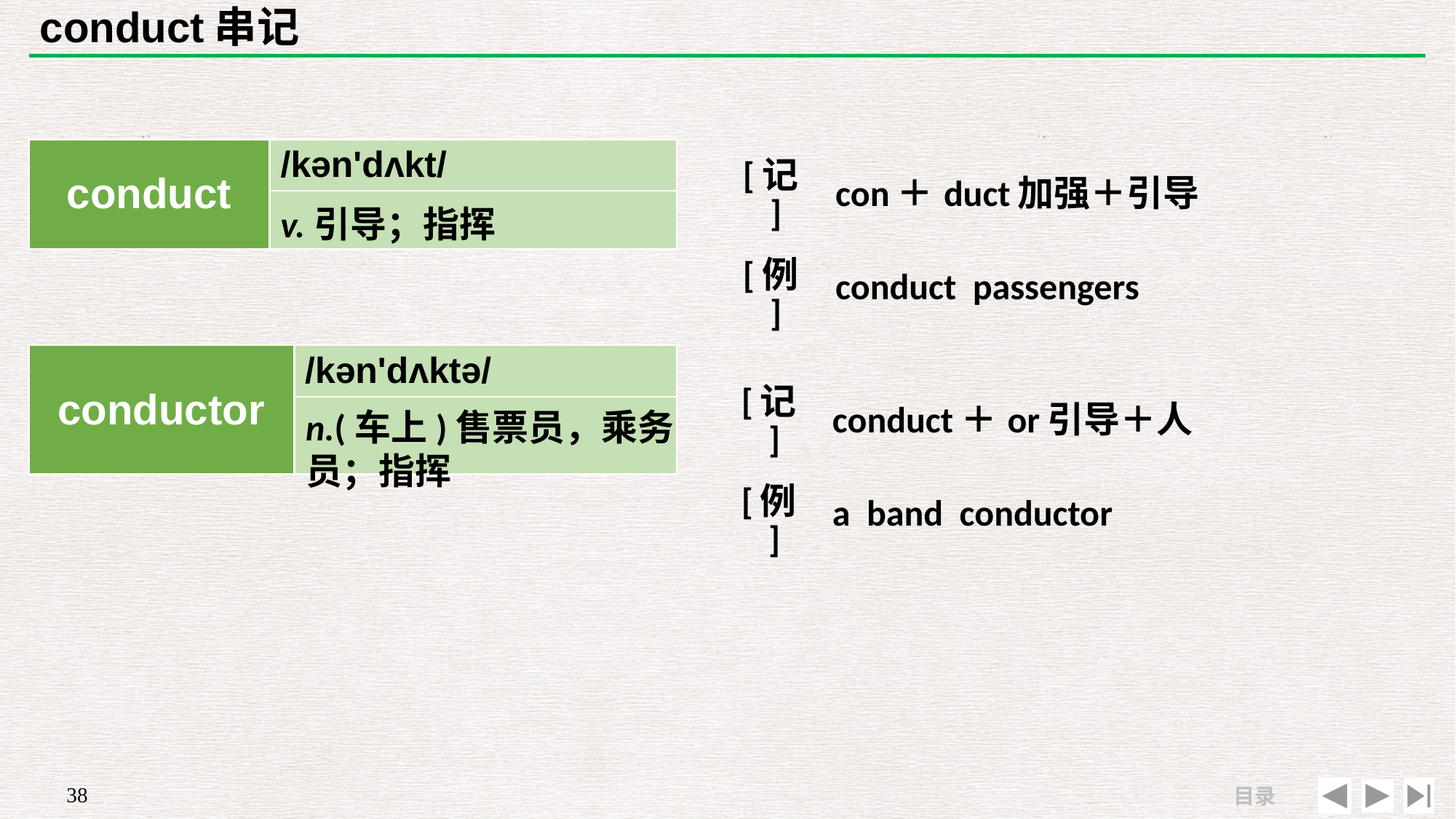

# conduct串记

| conduct | /kən'dʌkt/ |
| --- | --- |
|  |  |
| [记] | con＋duct加强＋引导 |
| --- | --- |
| [例] | conduct passengers |
v.引导；指挥
| conductor | /kən'dʌktə/ |
| --- | --- |
|  |  |
| [记] | conduct＋or引导＋人 |
| --- | --- |
| [例] | a band conductor |
n.(车上)售票员，乘务员；指挥